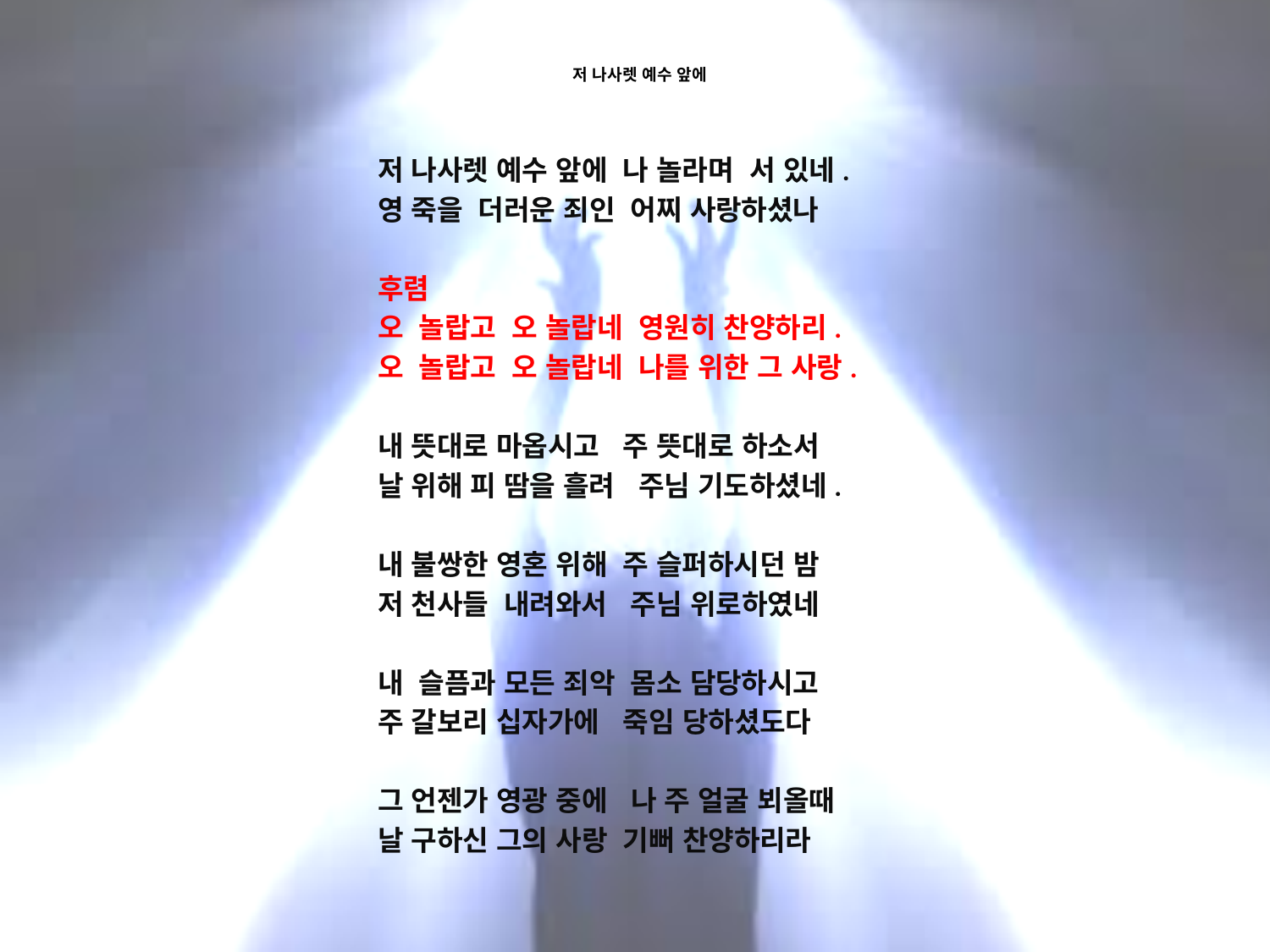

# 저 나사렛 예수 앞에
저 나사렛 예수 앞에  나 놀라며  서 있네.
영 죽을  더러운 죄인  어찌 사랑하셨나

후렴
오  놀랍고  오 놀랍네  영원히 찬양하리.
오  놀랍고  오 놀랍네  나를 위한 그 사랑.

내 뜻대로 마옵시고   주 뜻대로 하소서
날 위해 피 땀을 흘려   주님 기도하셨네.

내 불쌍한 영혼 위해  주 슬퍼하시던 밤
저 천사들  내려와서   주님 위로하였네

내  슬픔과 모든 죄악  몸소 담당하시고
주 갈보리 십자가에   죽임 당하셨도다

그 언젠가 영광 중에   나 주 얼굴 뵈올때
날 구하신 그의 사랑  기뻐 찬양하리라